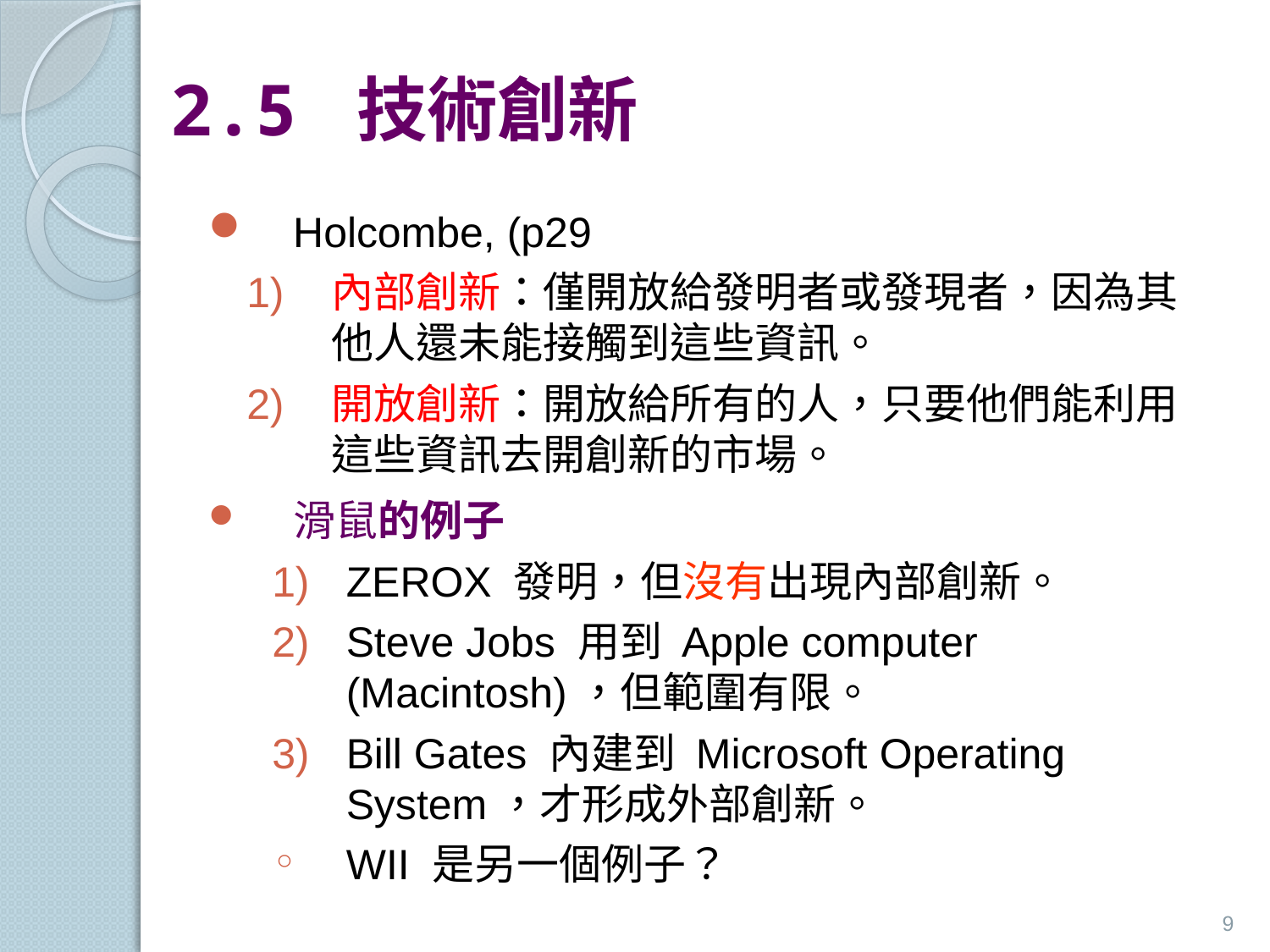

# 2.5 技術創新
Holcombe, (p29
內部創新：僅開放給發明者或發現者，因為其他人還未能接觸到這些資訊。
開放創新：開放給所有的人，只要他們能利用這些資訊去開創新的市場。
滑鼠的例子
ZEROX 發明，但沒有出現內部創新。
Steve Jobs 用到 Apple computer (Macintosh)，但範圍有限。
Bill Gates 內建到 Microsoft Operating System，才形成外部創新。
WII 是另一個例子？
9